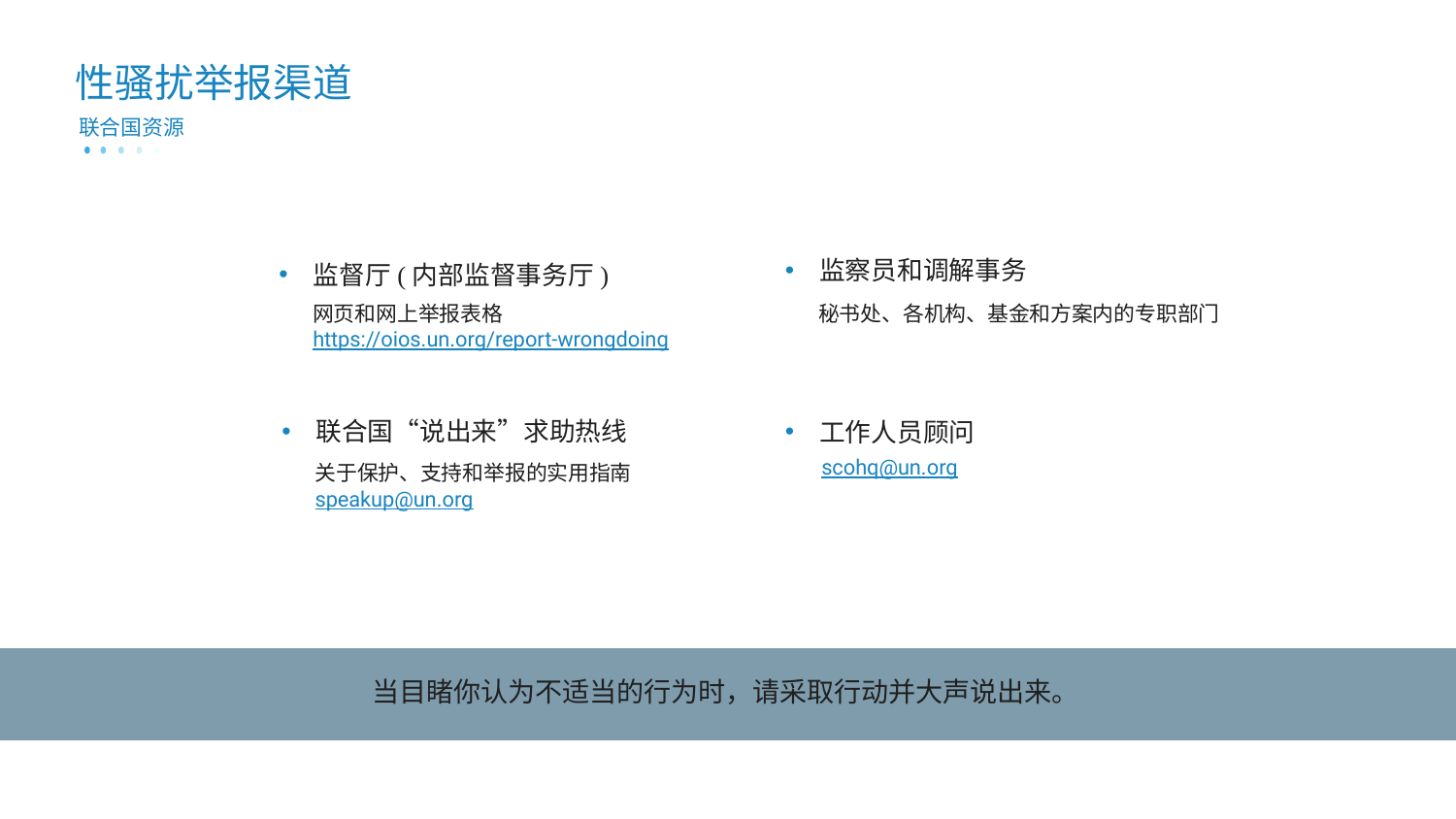

# 性骚扰举报渠道
联合国资源
监察员和调解事务
监督厅(内部监督事务厅)
网页和网上举报表格
https://oios.un.org/report-wrongdoing
秘书处、各机构、基金和方案内的专职部门
联合国“说出来”求助热线
工作人员顾问
scohq@un.org
关于保护、支持和举报的实用指南 speakup@un.org

当目睹你认为不适当的行为时，请采取行动并大声说出来。